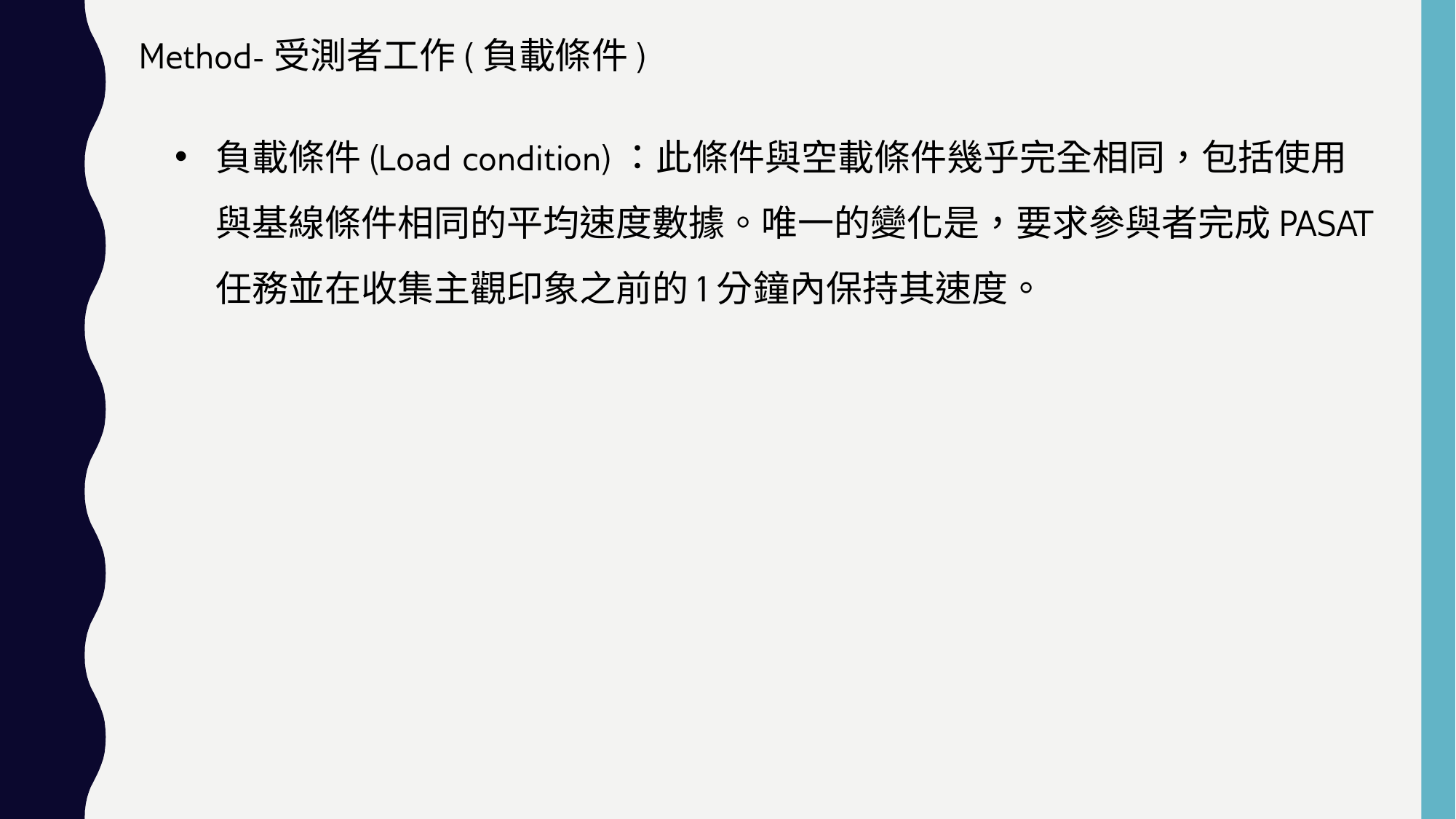

Method-受測者工作(負載條件)
負載條件(Load condition)：此條件與空載條件幾乎完全相同，包括使用與基線條件相同的平均速度數據。唯一的變化是，要求參與者完成PASAT任務並在收集主觀印象之前的1分鐘內保持其速度。